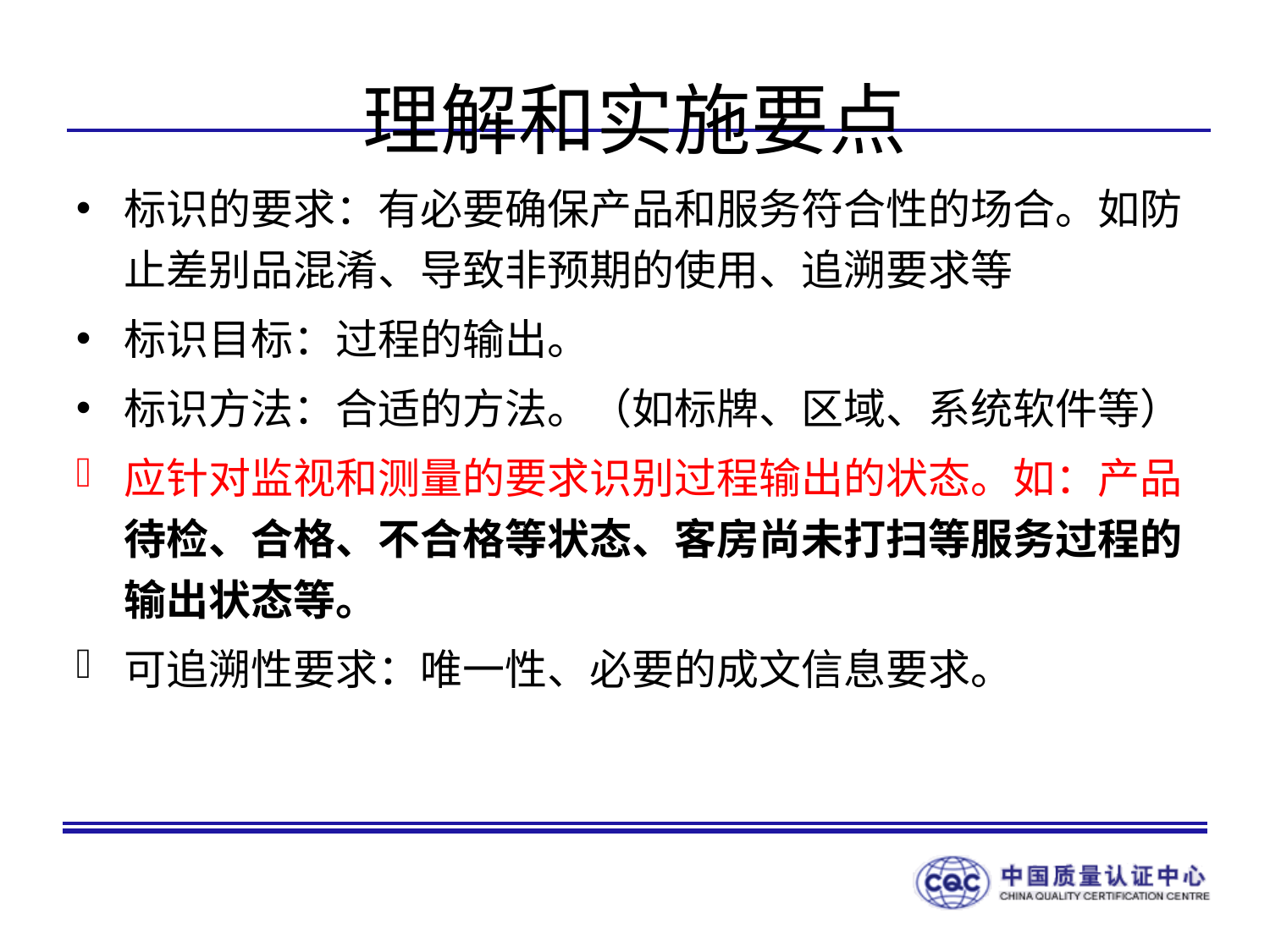

# 理解和实施要点
标识的要求：有必要确保产品和服务符合性的场合。如防止差别品混淆、导致非预期的使用、追溯要求等
标识目标：过程的输出。
标识方法：合适的方法。（如标牌、区域、系统软件等）
应针对监视和测量的要求识别过程输出的状态。如：产品待检、合格、不合格等状态、客房尚未打扫等服务过程的输出状态等。
可追溯性要求：唯一性、必要的成文信息要求。
200